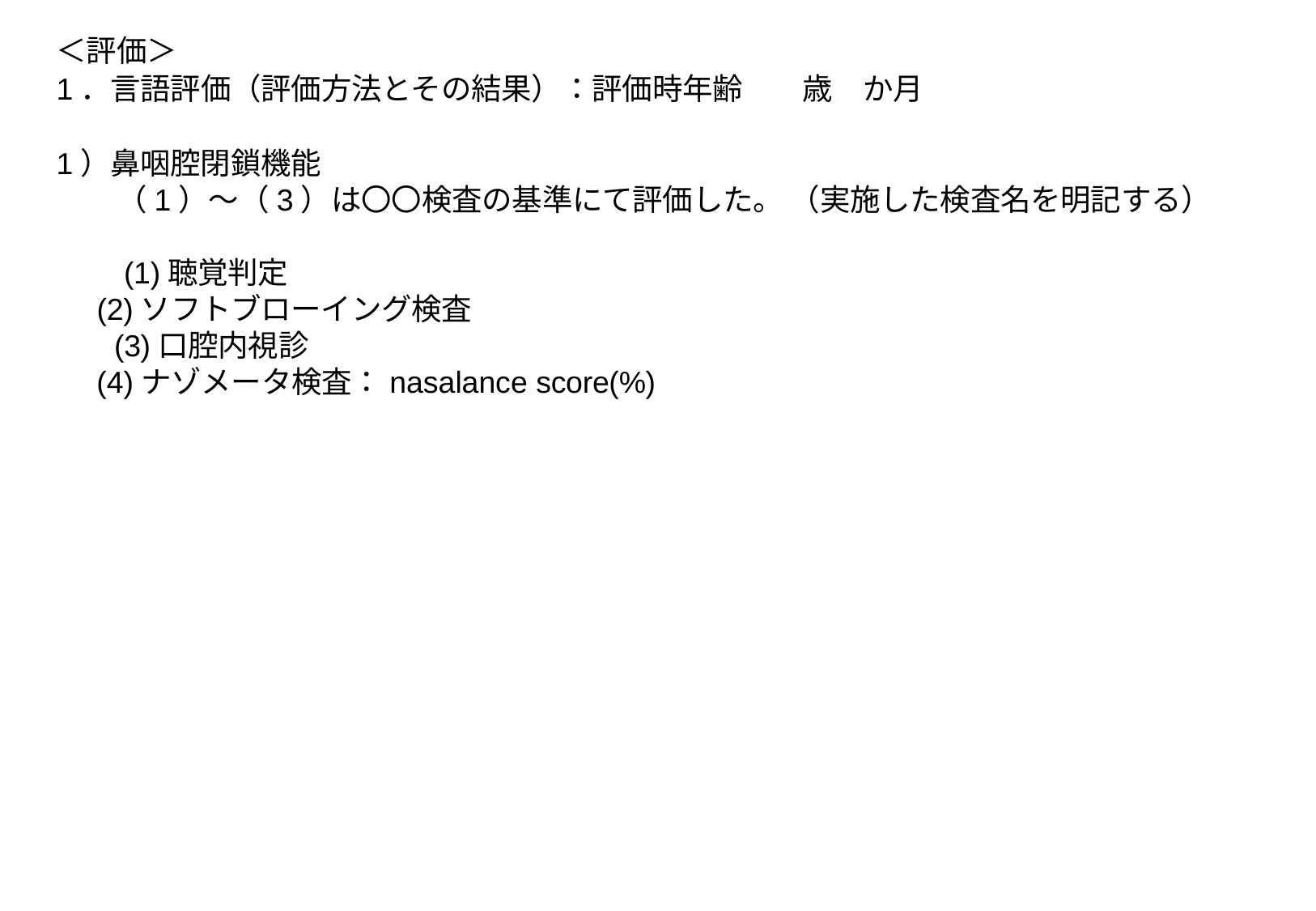

＜評価＞
1．言語評価（評価方法とその結果）：評価時年齢　　歳　か月

1）鼻咽腔閉鎖機能
　　（1）～（3）は〇〇検査の基準にて評価した。 （実施した検査名を明記する）

　　(1)聴覚判定
(2)ソフトブローイング検査
　(3)口腔内視診
(4)ナゾメータ検査：nasalance score(%)

5